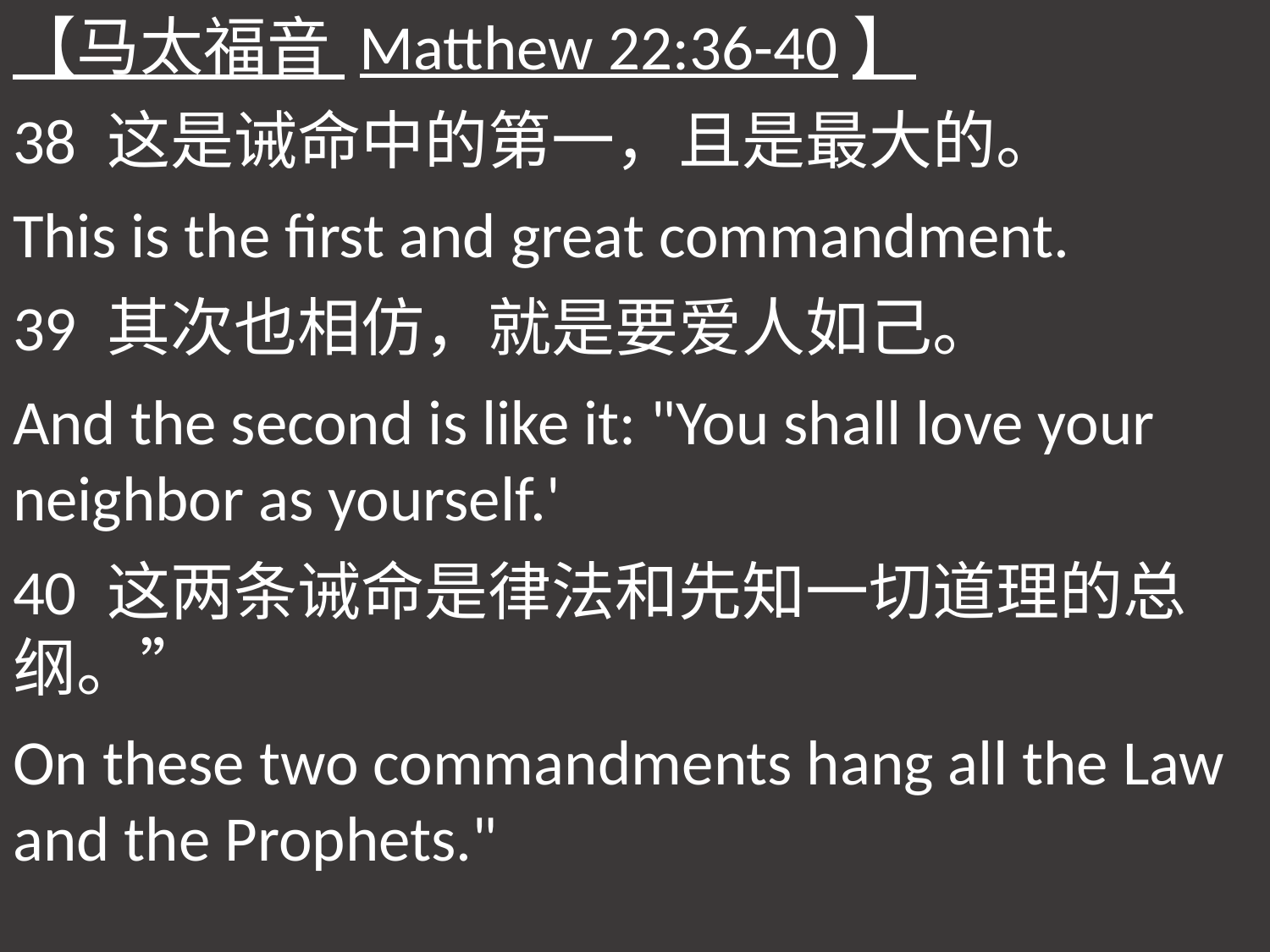

【马太福音 Matthew 22:36-40】
38 这是诫命中的第一，且是最大的。
This is the first and great commandment.
39 其次也相仿，就是要爱人如己。
And the second is like it: "You shall love your neighbor as yourself.'
40 这两条诫命是律法和先知一切道理的总纲。”
On these two commandments hang all the Law and the Prophets."